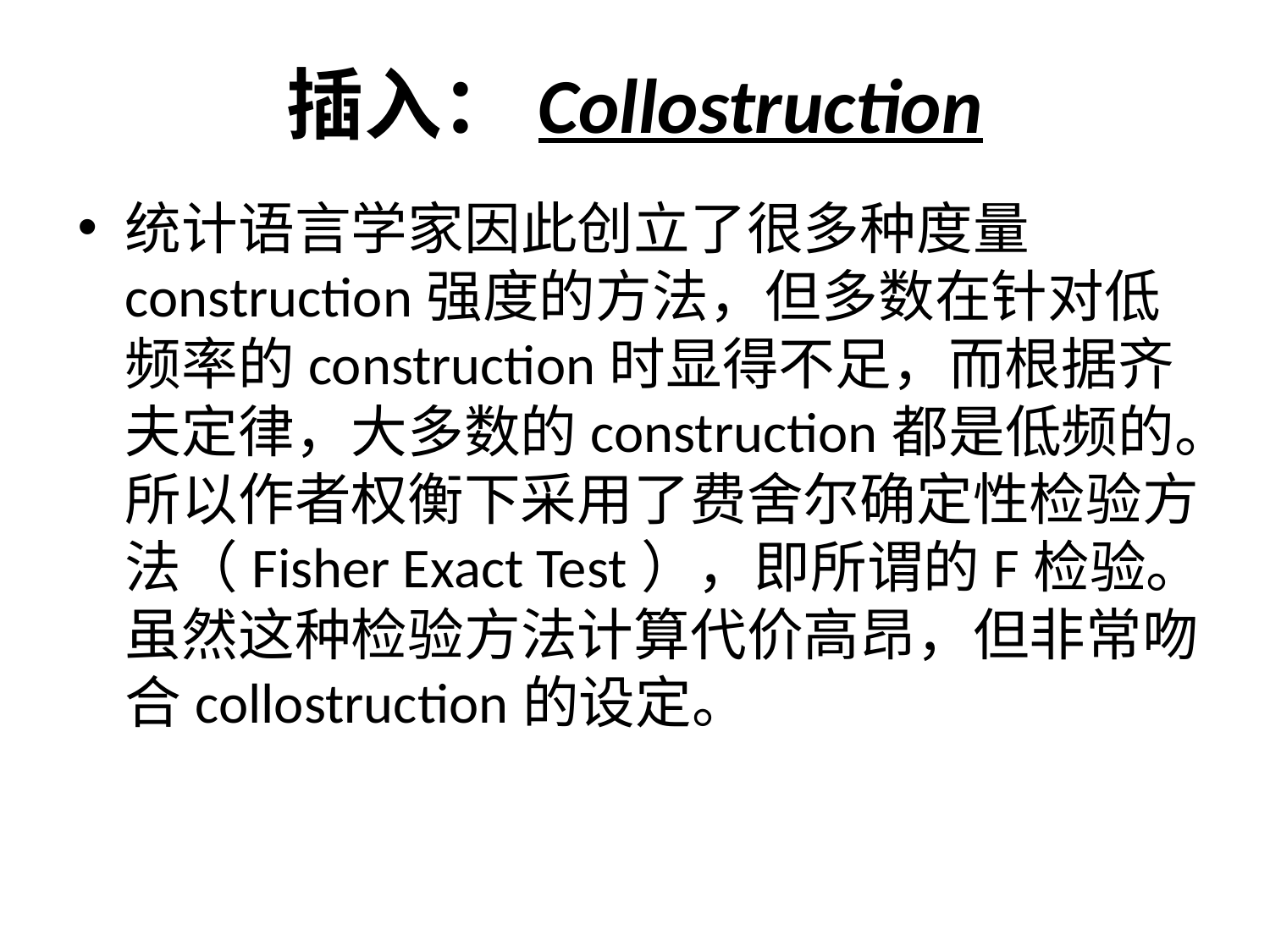

# 插入：Collostruction
统计语言学家因此创立了很多种度量construction强度的方法，但多数在针对低频率的construction时显得不足，而根据齐夫定律，大多数的construction都是低频的。所以作者权衡下采用了费舍尔确定性检验方法（Fisher Exact Test），即所谓的F检验。虽然这种检验方法计算代价高昂，但非常吻合collostruction的设定。